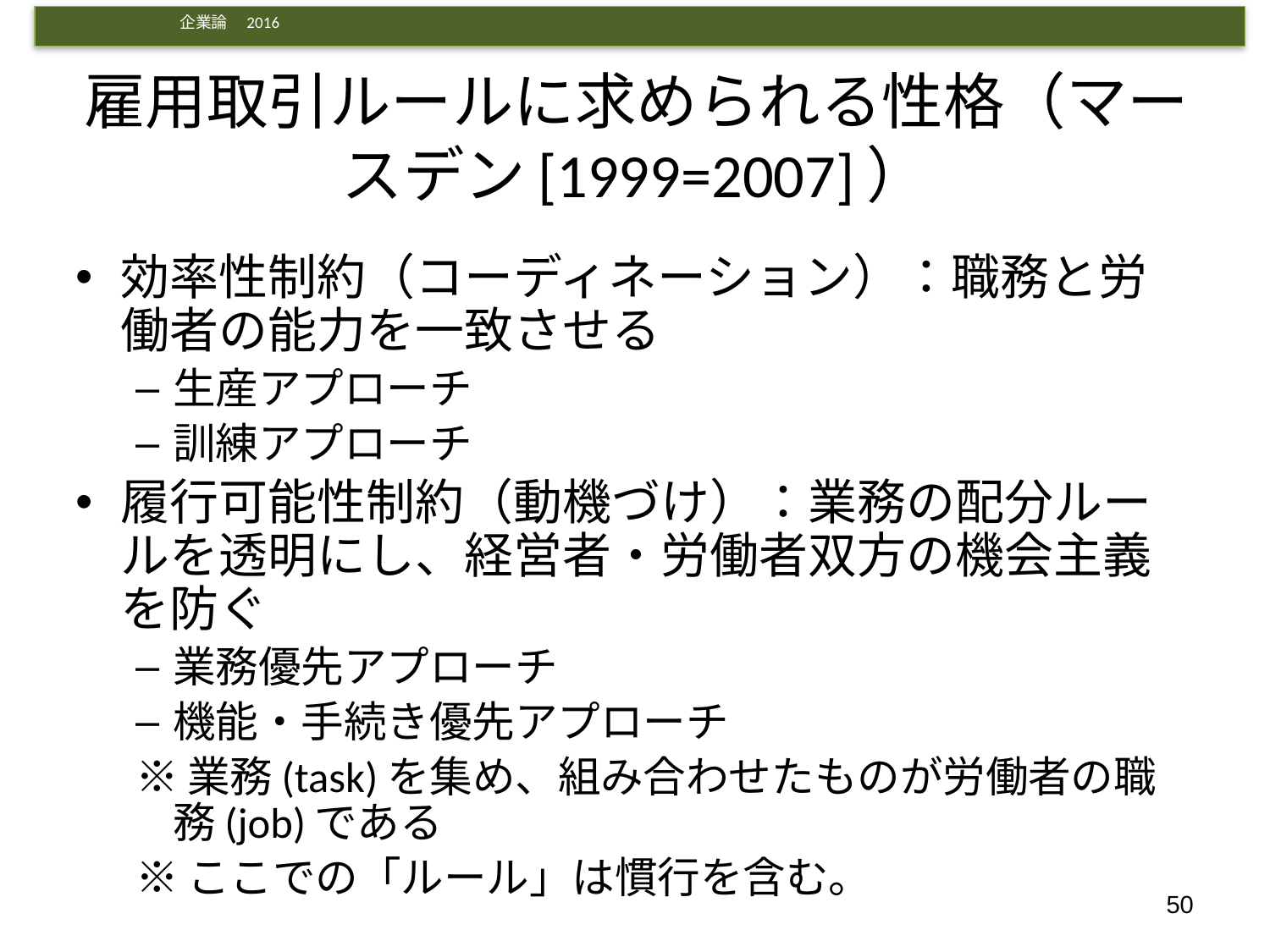

# 雇用取引ルールに求められる性格（マースデン[1999=2007]）
効率性制約（コーディネーション）：職務と労働者の能力を一致させる
生産アプローチ
訓練アプローチ
履行可能性制約（動機づけ）：業務の配分ルールを透明にし、経営者・労働者双方の機会主義を防ぐ
業務優先アプローチ
機能・手続き優先アプローチ
※業務(task)を集め、組み合わせたものが労働者の職務(job)である
※ここでの「ルール」は慣行を含む。
50